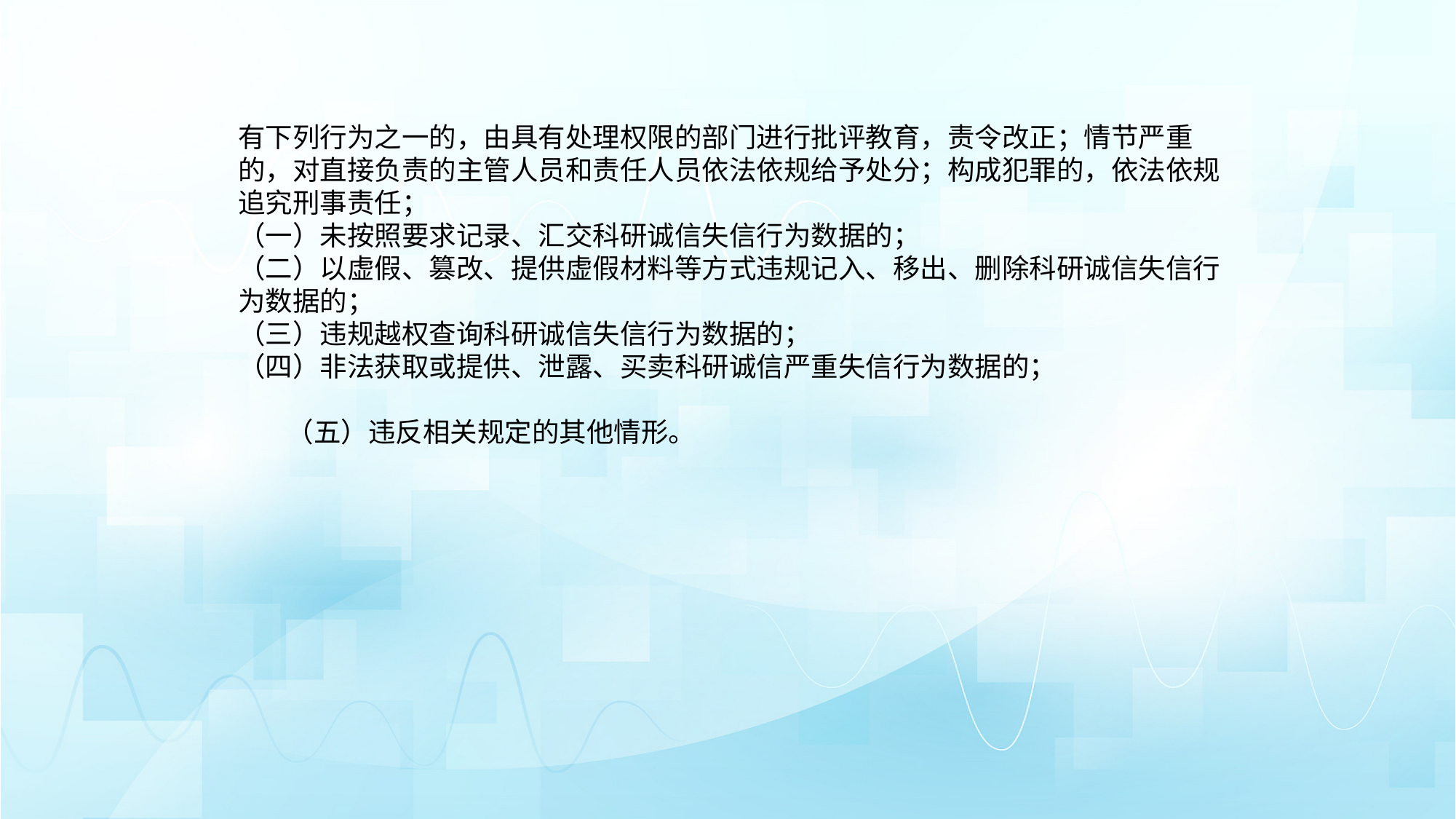

有下列行为之一的，由具有处理权限的部门进行批评教育，责令改正；情节严重的，对直接负责的主管人员和责任人员依法依规给予处分；构成犯罪的，依法依规追究刑事责任；（一）未按照要求记录、汇交科研诚信失信行为数据的；（二）以虚假、篡改、提供虚假材料等方式违规记入、移出、删除科研诚信失信行为数据的；（三）违规越权查询科研诚信失信行为数据的；（四）非法获取或提供、泄露、买卖科研诚信严重失信行为数据的；（五）违反相关规定的其他情形。